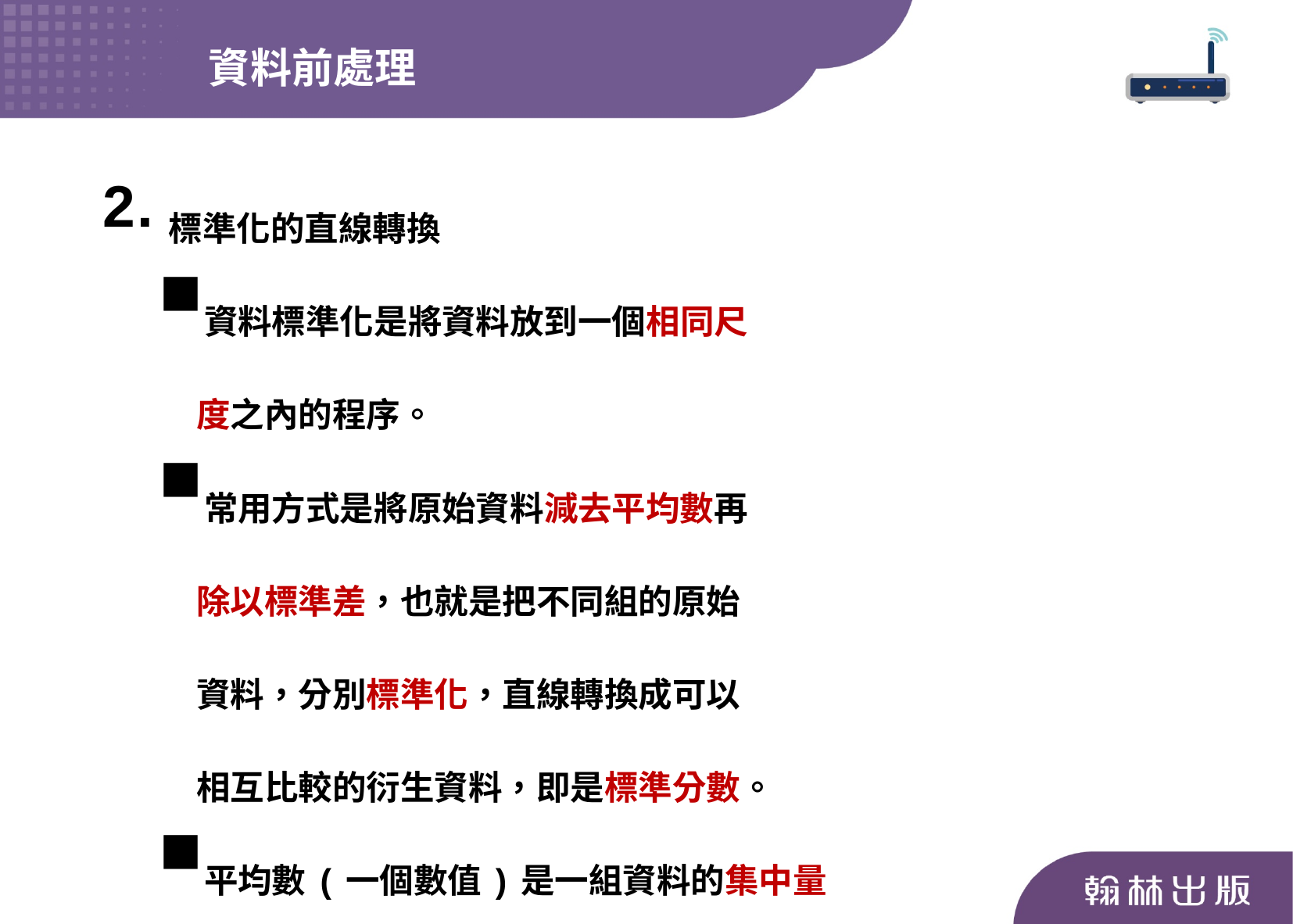

資料前處理
標準化的直線轉換
資料標準化是將資料放到一個相同尺
   度之內的程序。
常用方式是將原始資料減去平均數再
   除以標準差，也就是把不同組的原始
   資料，分別標準化，直線轉換成可以
   相互比較的衍生資料，即是標準分數。
平均數(一個數值)是一組資料的集中量
   數。